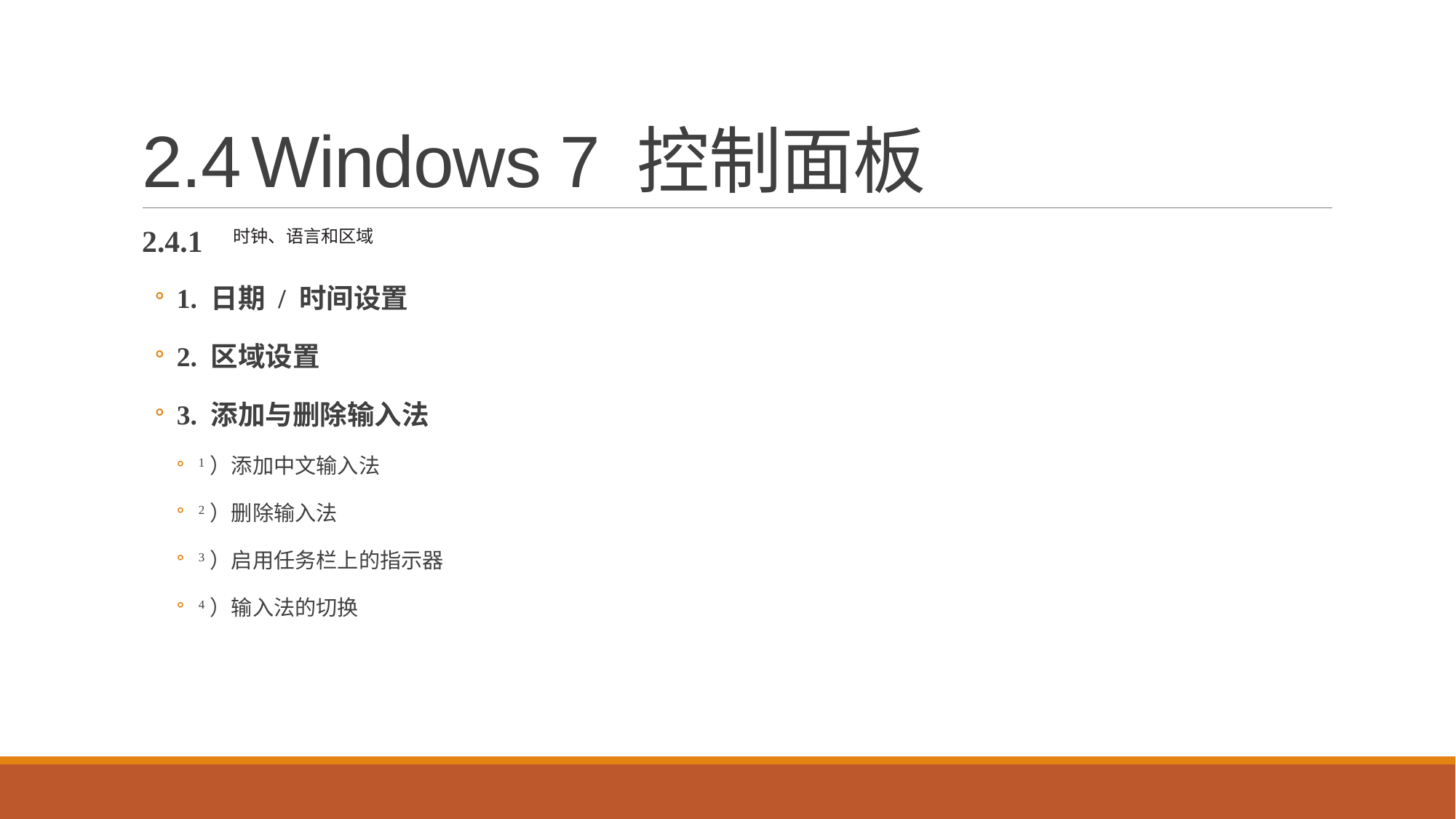

# 2.4	Windows 7 控制面板
2.4.1   时钟、语言和区域
1. 日期 / 时间设置
2. 区域设置
3. 添加与删除输入法
1）添加中文输入法
2）删除输入法
3）启用任务栏上的指示器
4）输入法的切换